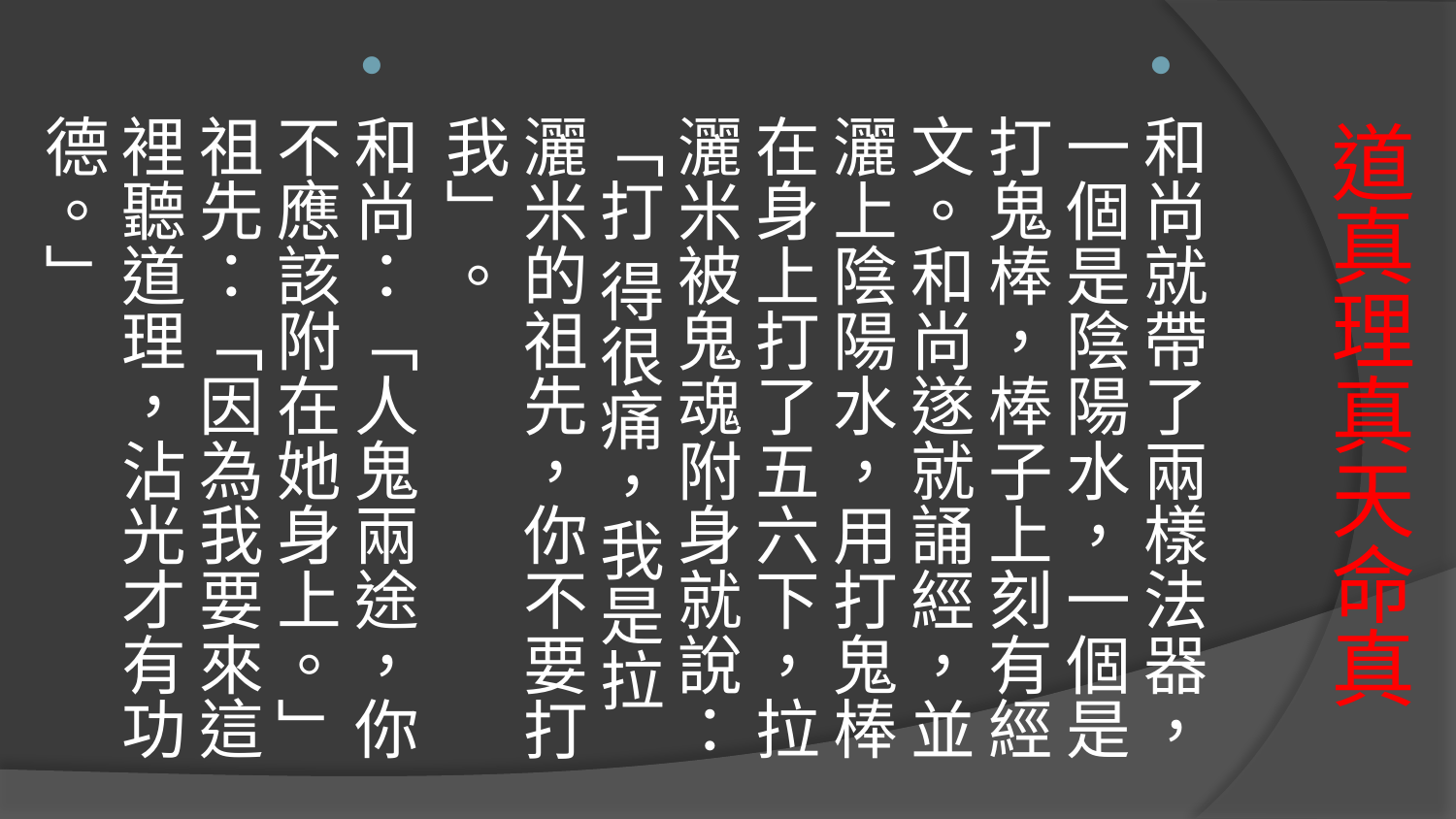

和尚就帶了兩樣法器，一個是陰陽水，一個是打鬼棒，棒子上刻有經文。和尚遂就誦經，並灑上陰陽水，用打鬼棒在身上打了五六下，拉灑米被鬼魂附身就說：「打 得很痛，我是拉灑米的祖先，你不要打我」。
和尚：「人鬼兩途，你不應該附在她身上。」祖先：「因為我要來這裡聽道理，沾光才有功德。」
# 道真理真天命真